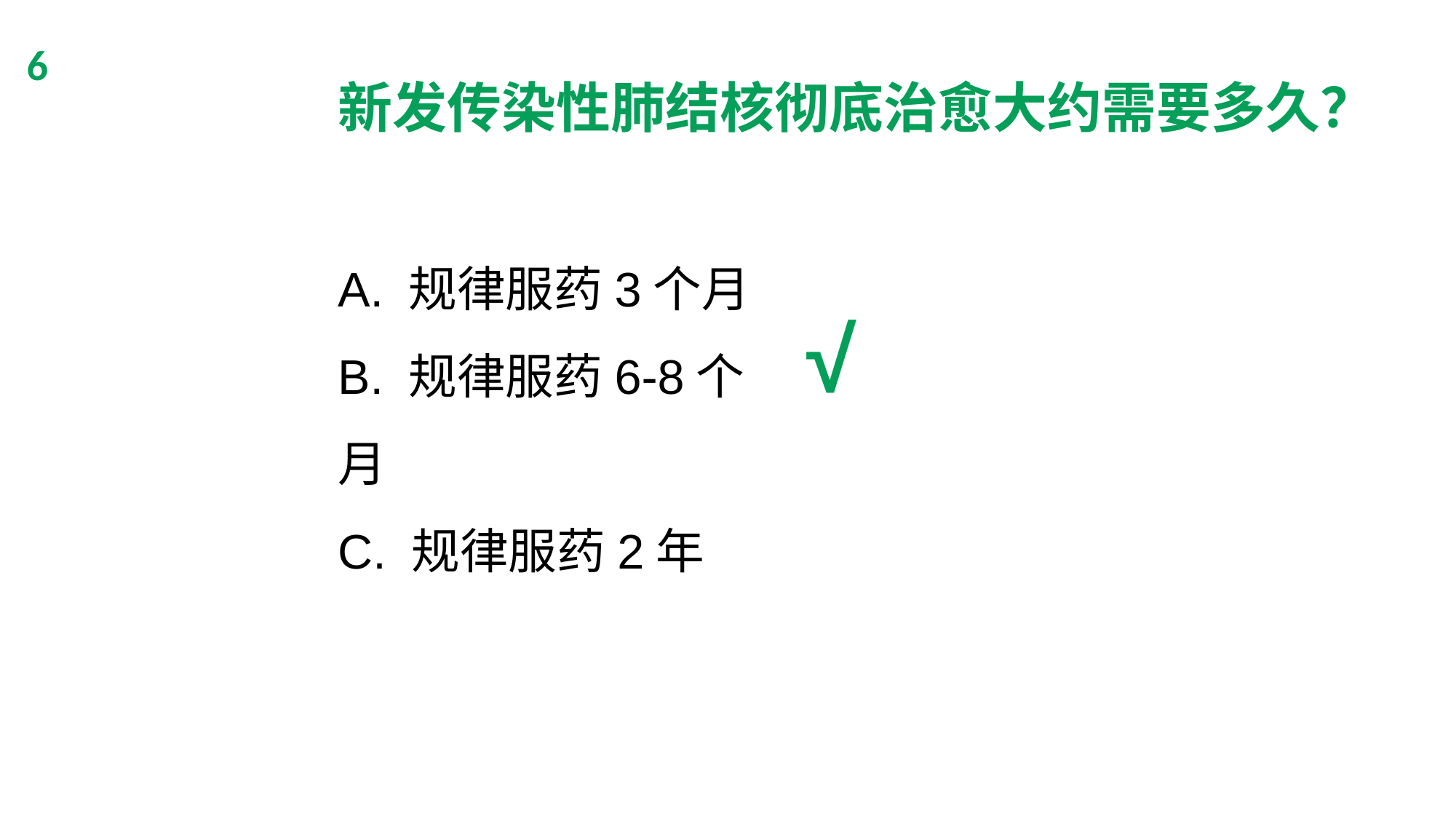

6
新发传染性肺结核彻底治愈大约需要多久？

A. 规律服药3个月
B. 规律服药6-8个月
C. 规律服药2年
√